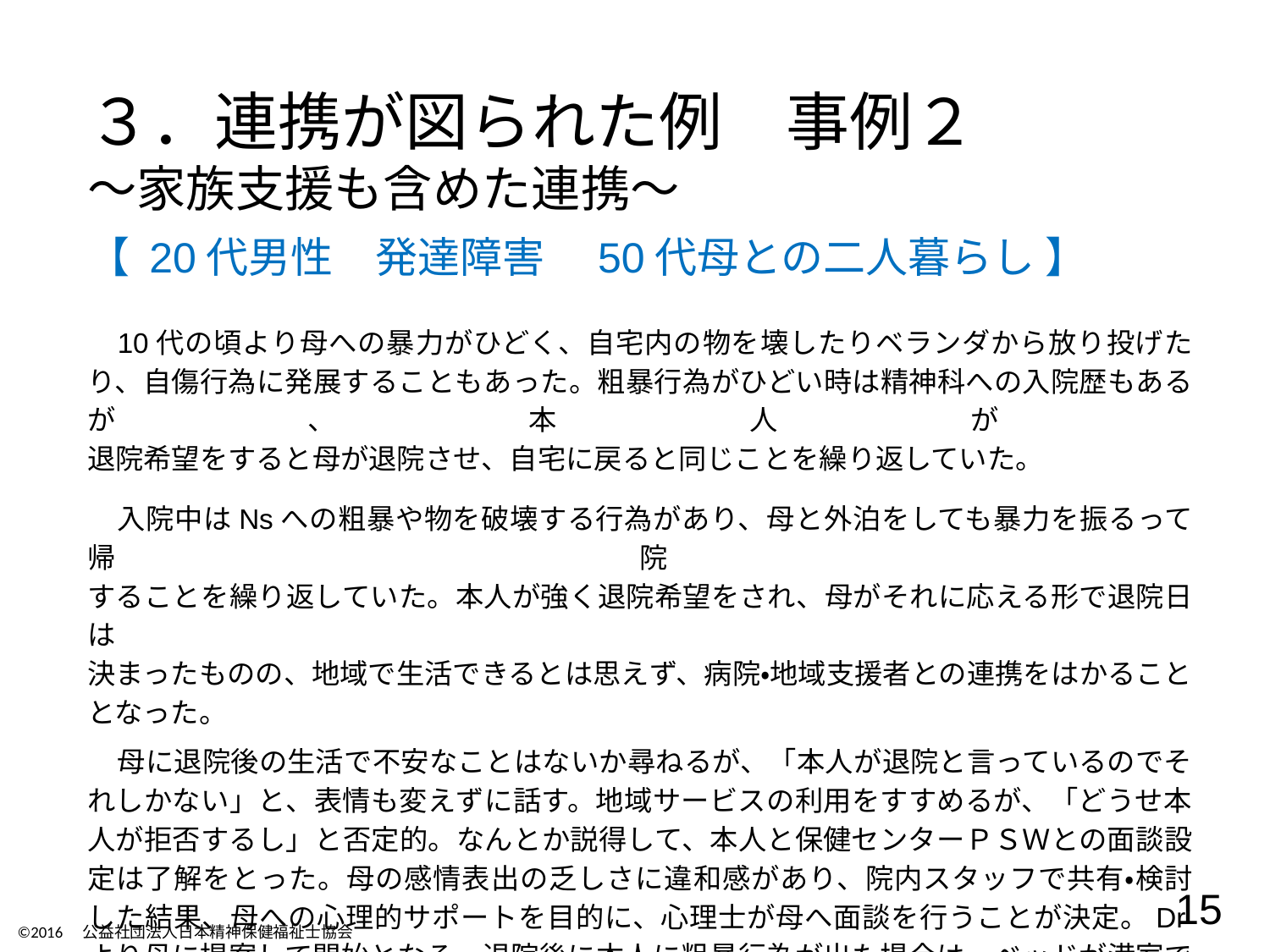

３．連携が図られた例　事例２
～家族支援も含めた連携～
【 20代男性　発達障害　50代母との二人暮らし 】

10代の頃より母への暴力がひどく、自宅内の物を壊したりベランダから放り投げたり、自傷行為に発展することもあった。粗暴行為がひどい時は精神科への入院歴もあるが、本人が
退院希望をすると母が退院させ、自宅に戻ると同じことを繰り返していた。
入院中はNsへの粗暴や物を破壊する行為があり、母と外泊をしても暴力を振るって帰院
することを繰り返していた。本人が強く退院希望をされ、母がそれに応える形で退院日は
決まったものの、地域で生活できるとは思えず、病院・地域支援者との連携をはかることとなった。
母に退院後の生活で不安なことはないか尋ねるが、「本人が退院と言っているのでそれしかない」と、表情も変えずに話す。地域サービスの利用をすすめるが、「どうせ本人が拒否するし」と否定的。なんとか説得して、本人と保健センターＰＳＷとの面談設定は了解をとった。母の感情表出の乏しさに違和感があり、院内スタッフで共有・検討した結果、母への心理的サポートを目的に、心理士が母へ面談を行うことが決定。Drより母に提案して開始となる。退院後に本人に粗暴行為が出た場合は、ベッドが満室でない限りは速やかに、入院対応できる
よう院内でも体制を整えて退院となる。
15
©2016　公益社団法人日本精神保健福祉士協会